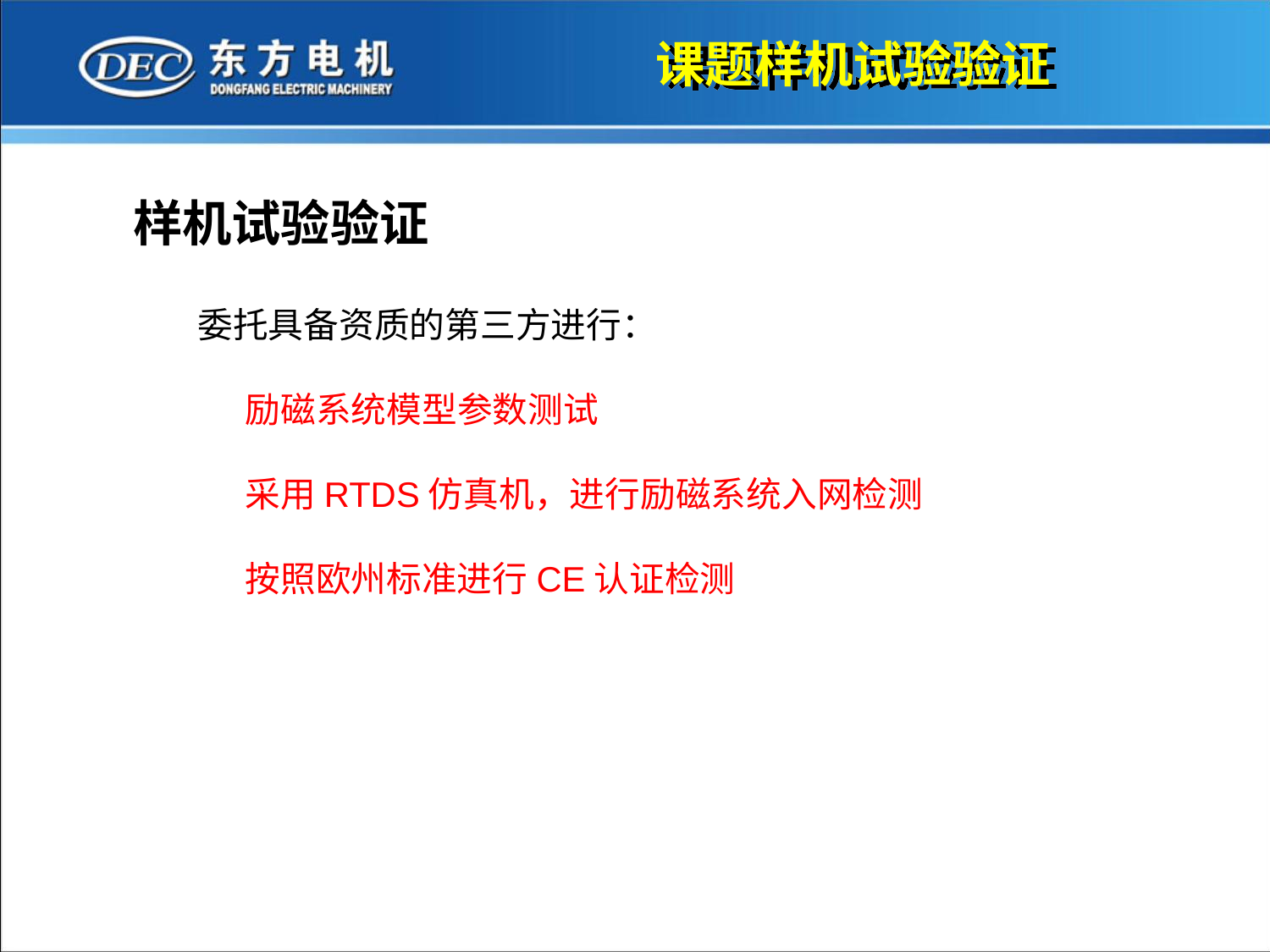

课题样机试验验证
  样机试验验证
委托具备资质的第三方进行：

     励磁系统模型参数测试

     采用RTDS仿真机，进行励磁系统入网检测

     按照欧州标准进行CE认证检测